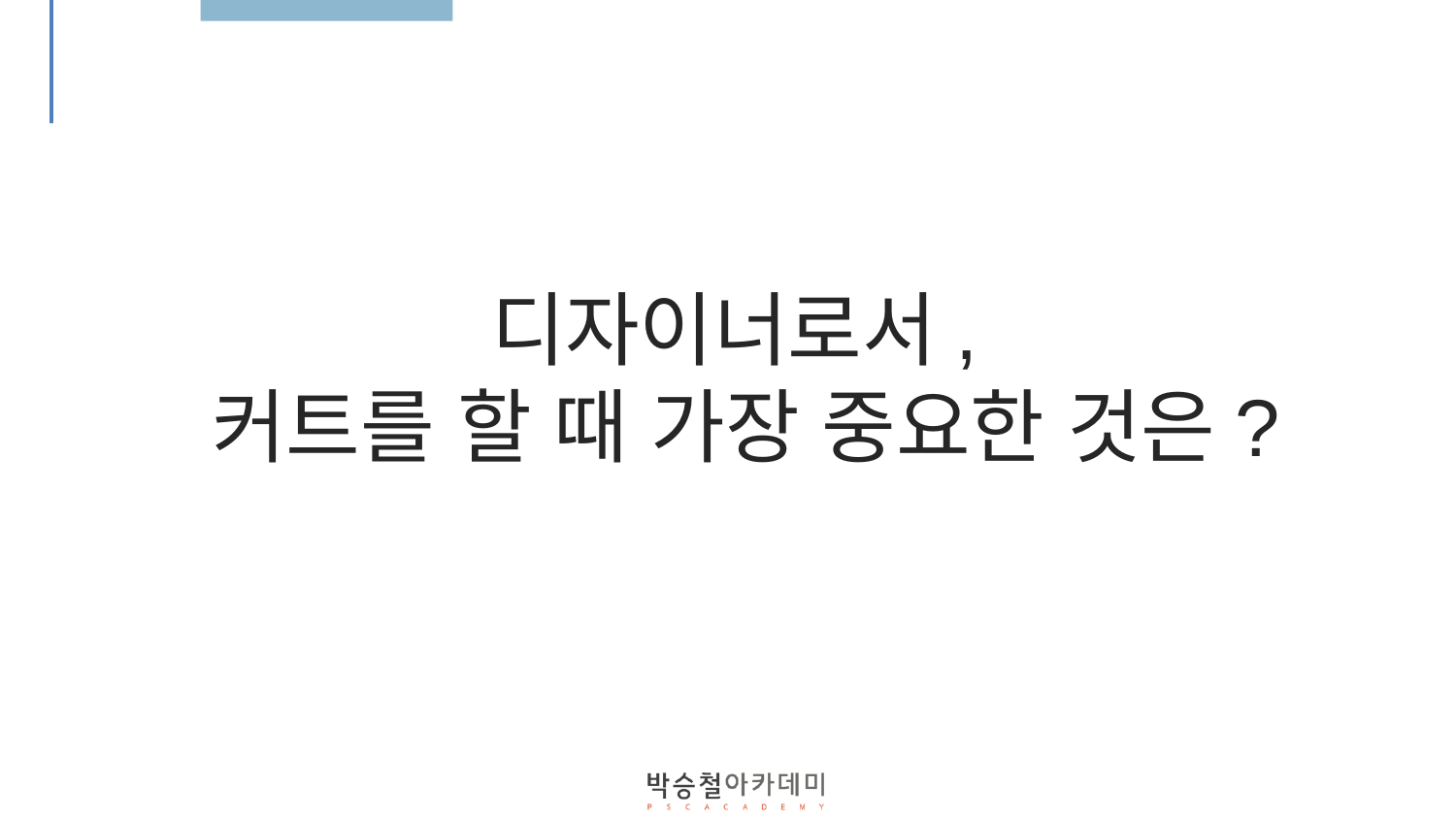

디자이너로서,
커트를 할 때 가장 중요한 것은?